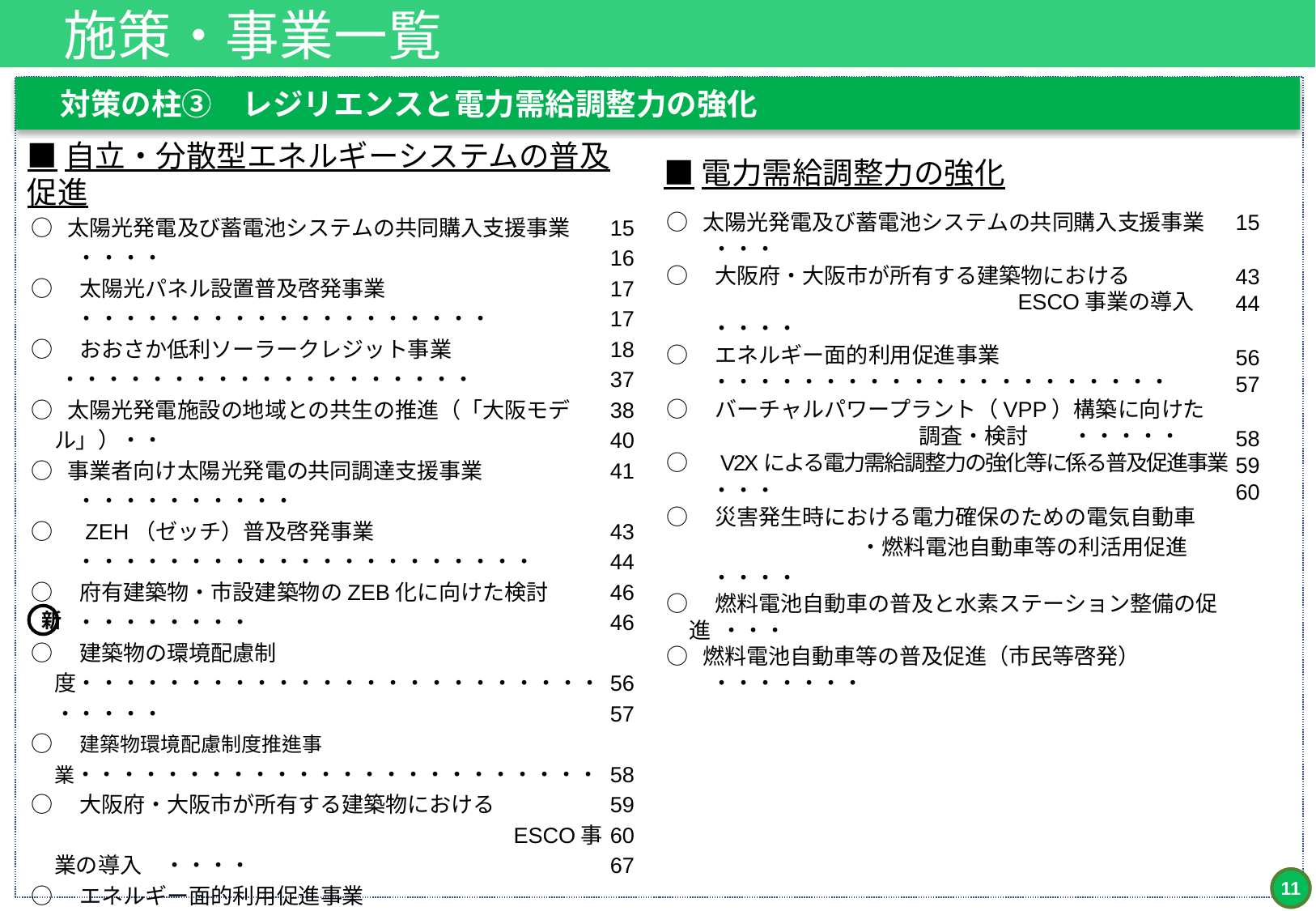

施策・事業一覧
中小事業者脱炭素重点対策促進事業・・・・・・・・・・・・・・・・・・・
　対策の柱③　レジリエンスと電力需給調整力の強化
■電力需給調整力の強化
■自立・分散型エネルギーシステムの普及促進
○  太陽光発電及び蓄電池システムの共同購入支援事業　・・・
○　大阪府・大阪市が所有する建築物における
		　　　　　                   ESCO事業の導入　・・・・
○　エネルギー面的利用促進事業　　・・・・・・・・・・・・・・・・・・・・・
○　バーチャルパワープラント（VPP）構築に向けた
                                                   調査・検討　　・・・・・
○　V2Xによる電力需給調整力の強化等に係る普及促進事業　・・・
○　災害発生時における電力確保のための電気自動車
		         ・燃料電池自動車等の利活用促進　・・・・
○　燃料電池自動車の普及と水素ステーション整備の促進  ・・・
○  燃料電池自動車等の普及促進（市民等啓発）　・・・・・・・
15

43
44

56
57

58
59
60
○  太陽光発電及び蓄電池システムの共同購入支援事業　・・・・
○　太陽光パネル設置普及啓発事業　　・・・・・・・・・・・・・・・・・・・
○　おおさか低利ソーラークレジット事業　 ・・・・・・・・・・・・・・・・・・・
○  太陽光発電施設の地域との共生の推進（「大阪モデル」）・・
○  事業者向け太陽光発電の共同調達支援事業　・・・・・・・・・・
○　ZEH（ゼッチ）普及啓発事業　　・・・・・・・・・・・・・・・・・・・・・
○　府有建築物・市設建築物のZEB化に向けた検討　・・・・・・・・
○　建築物の環境配慮制度・・・・・・・・・・・・・・・・・・・・・・・・・・・・・
○　建築物環境配慮制度推進事業・・・・・・・・・・・・・・・・・・・・・・・・
○　大阪府・大阪市が所有する建築物における
		　　　　　　　　　　　　　　　 ESCO事業の導入　・・・・
○　エネルギー面的利用促進事業　　・・・・・・・・・・・・・・・・・・・・・・
○  省エネ行動の普及啓発事業　・・・・・・・・・・・・・・・・・・・・・・・・
〇　脱炭素化普及啓発促進事業　・・・・・・・・・・・・・・・・・・・・・・・
○　バーチャルパワープラント（VPP）構築に向けた
　　　　　　　　　　　　　　　　　　　　　　　　　　調査・検討　　・・・・・
○　V2Xによる電力需給調整力の強化等に係る普及促進事業　・・・・
○　災害発生時における電力確保のための電気自動車
		          ・燃料電池自動車等の利活用促進　・・・・
○　燃料電池自動車の普及と水素ステーション整備の促進　・・・・
○  燃料電池自動車等の普及促進（市民等啓発）　・・・・・・・
○　新たな脱炭素技術の実証・事業化支援事業  ・・・・・・・・・・・
15
16
17
17
18
37
38
40
41

43
44
46
46

56
57

58
59
60
67

新
11